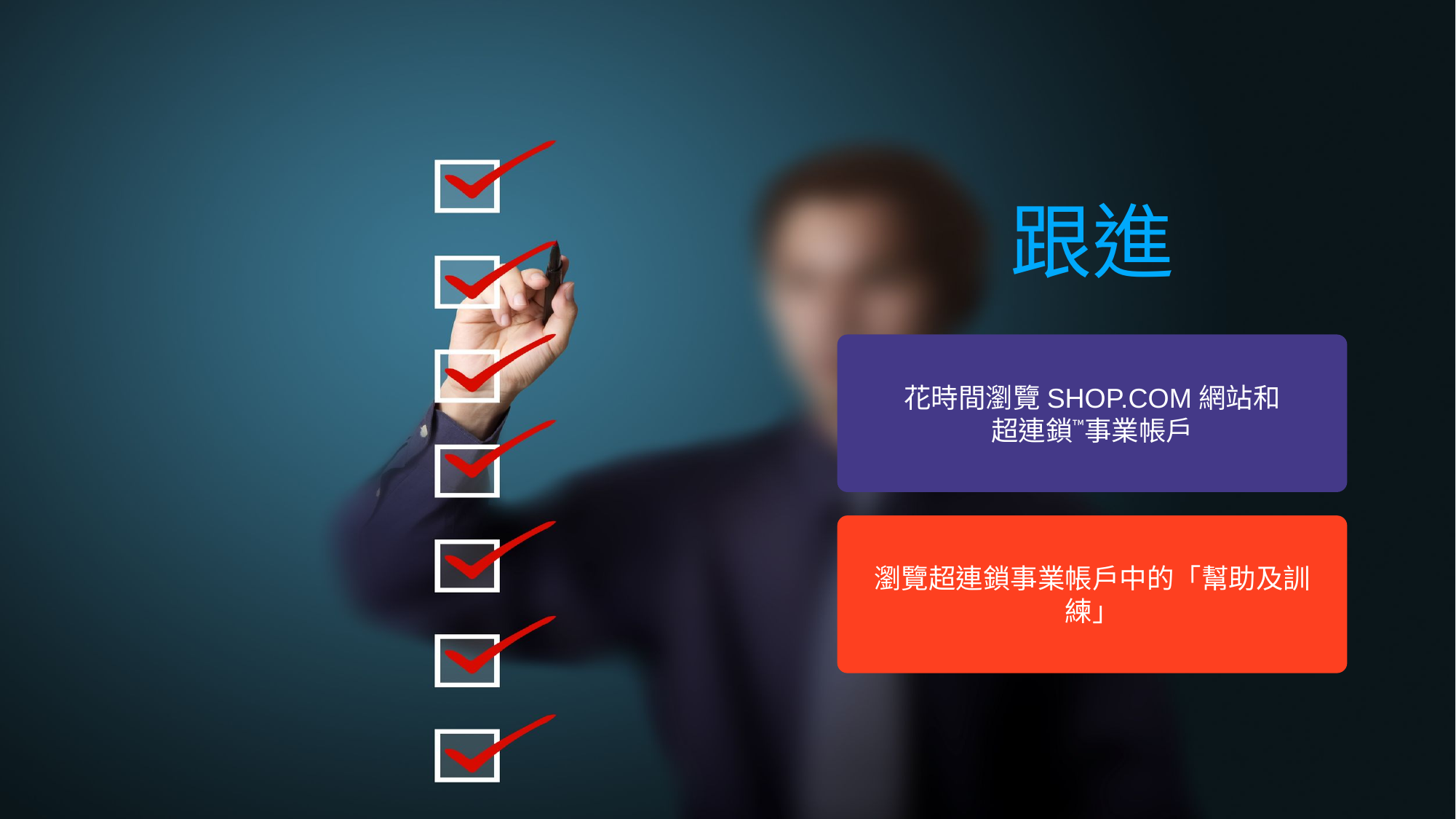

跟進
花時間瀏覽SHOP.COM網站和
超連鎖™事業帳戶
瀏覽超連鎖事業帳戶中的「幫助及訓練」